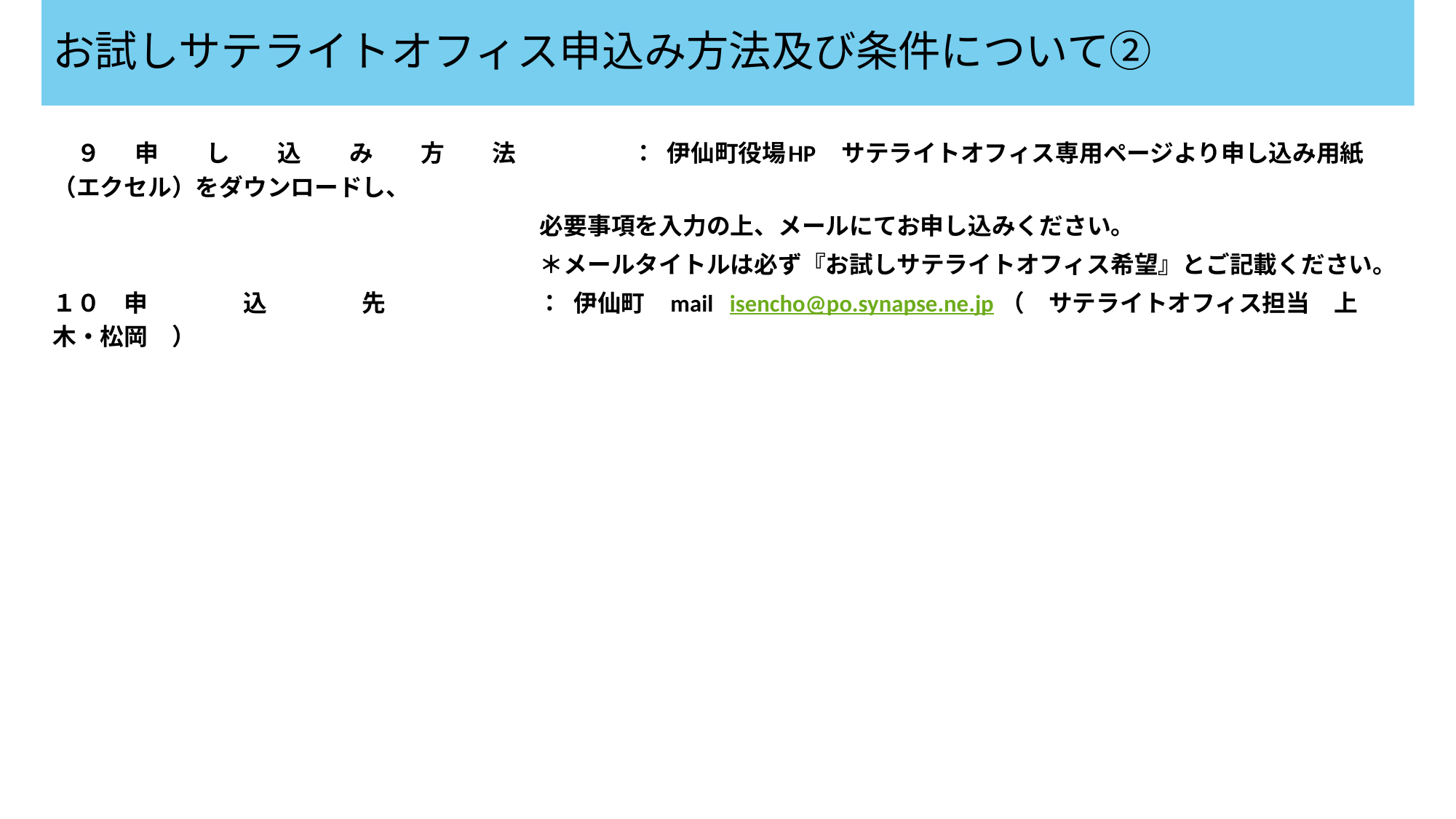

# お試しサテライトオフィス申込み方法及び条件について②
　９　  申　　し　　込　　み　　方　　法 　                ：  伊仙町役場HP　サテライトオフィス専用ページより申し込み用紙（エクセル）をダウンロードし、
                                                                                         必要事項を入力の上、メールにてお申し込みください。
                                                                                         ＊メールタイトルは必ず『お試しサテライトオフィス希望』とご記載ください。
１０　申　　　　込　　　　先                            ：  伊仙町　mail   isencho@po.synapse.ne.jp （　サテライトオフィス担当　上木・松岡　）